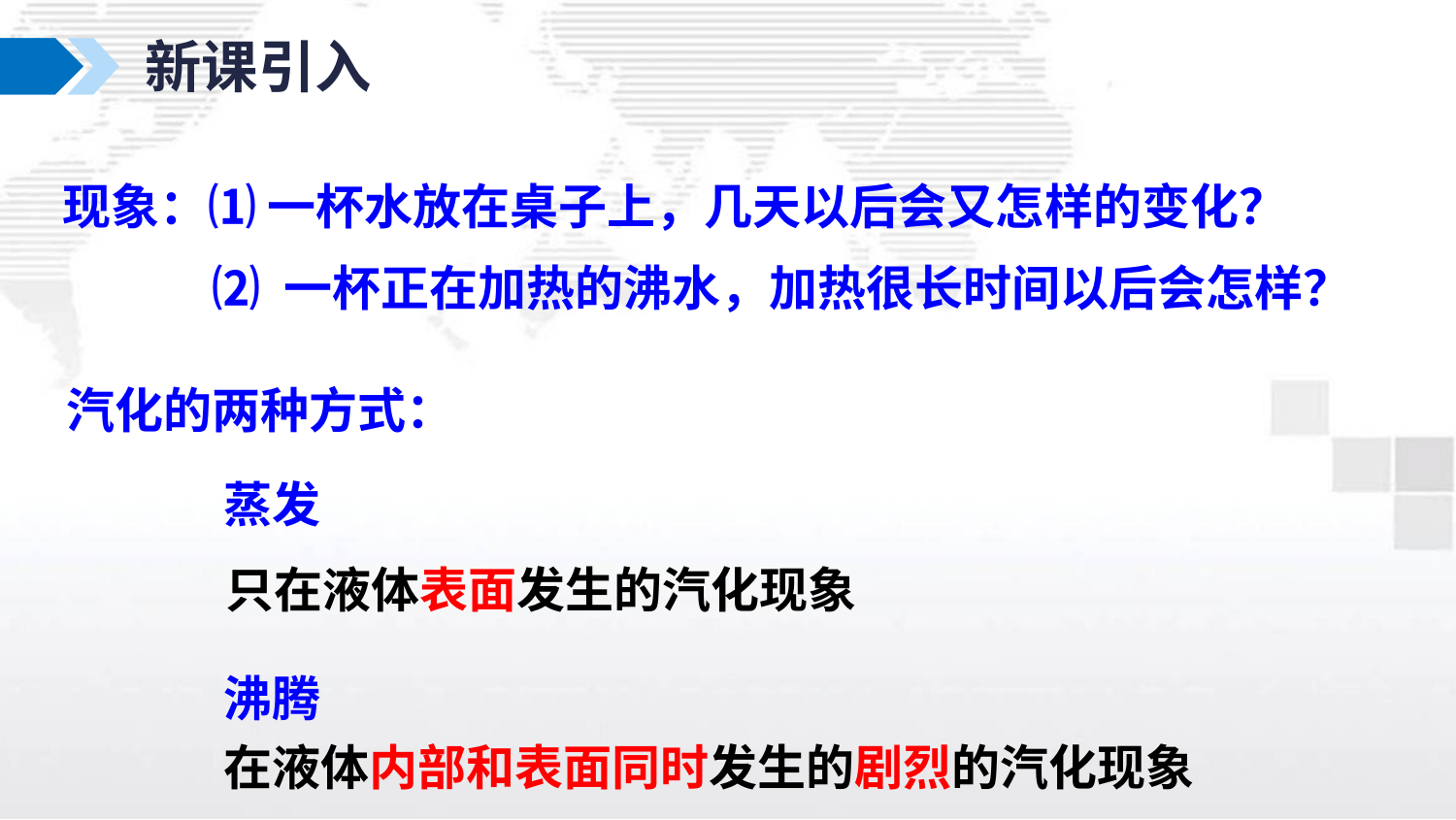

# 新课引入

现象：⑴ 一杯水放在桌子上，几天以后会又怎样的变化？
⑵ 一杯正在加热的沸水，加热很长时间以后会怎样？
汽化的两种方式：
蒸发
只在液体表面发生的汽化现象

沸腾
在液体内部和表面同时发生的剧烈的汽化现象